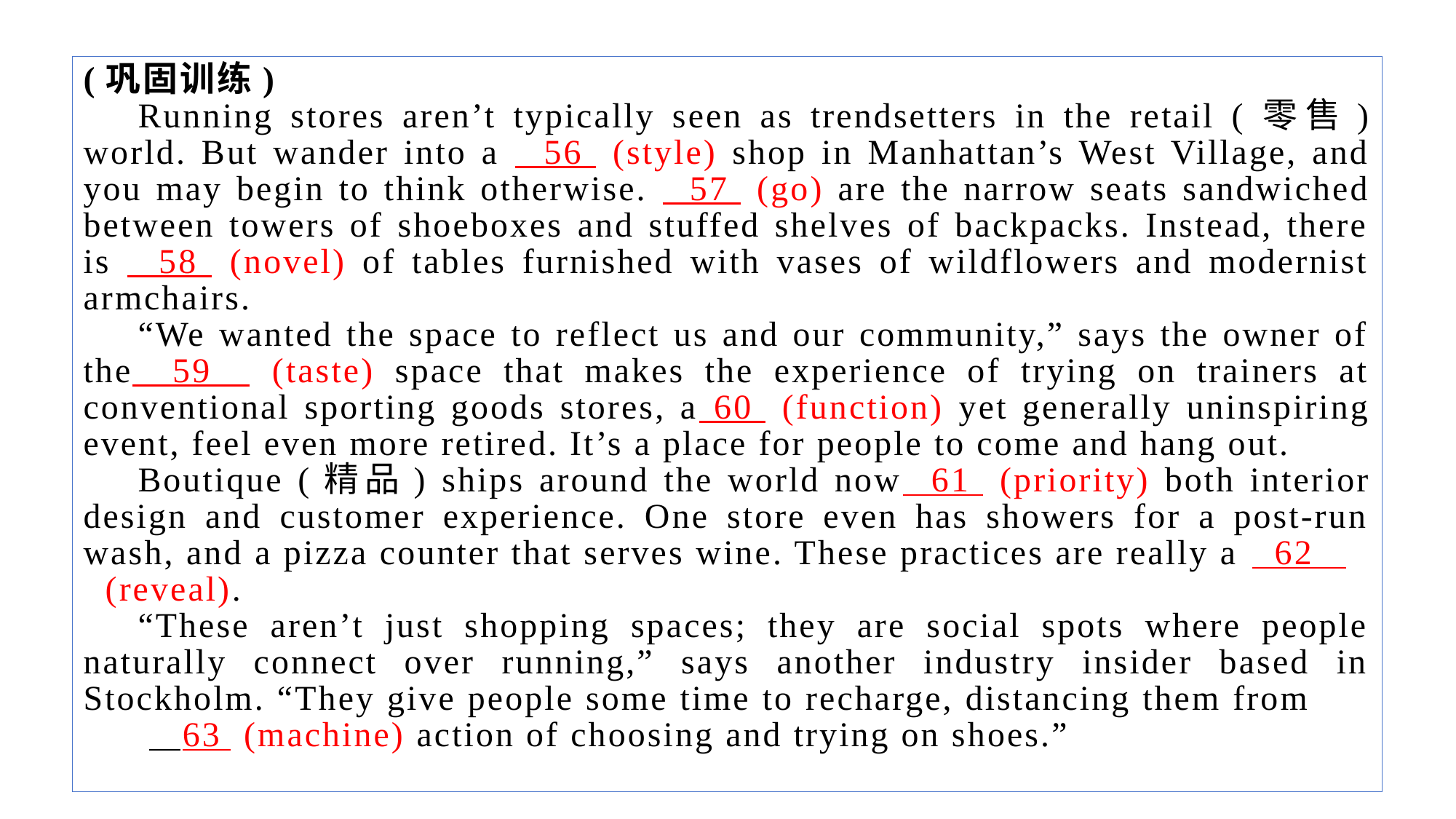

(巩固训练)
Running stores aren’t typically seen as trendsetters in the retail (零售) world. But wander into a   56  (style) shop in Manhattan’s West Village, and you may begin to think otherwise.   57  (go) are the narrow seats sandwiched between towers of shoeboxes and stuffed shelves of backpacks. Instead, there is   58  (novel) of tables furnished with vases of wildflowers and modernist armchairs.
“We wanted the space to reflect us and our community,” says the owner of the  59   (taste) space that makes the experience of trying on trainers at conventional sporting goods stores, a 60  (function) yet generally uninspiring event, feel even more retired. It’s a place for people to come and hang out.
Boutique (精品) ships around the world now  61  (priority) both interior design and customer experience. One store even has showers for a post-run wash, and a pizza counter that serves wine. These practices are really a   62        (reveal).
“These aren’t just shopping spaces; they are social spots where people naturally connect over running,” says another industry insider based in Stockholm. “They give people some time to recharge, distancing them from               63  (machine) action of choosing and trying on shoes.”